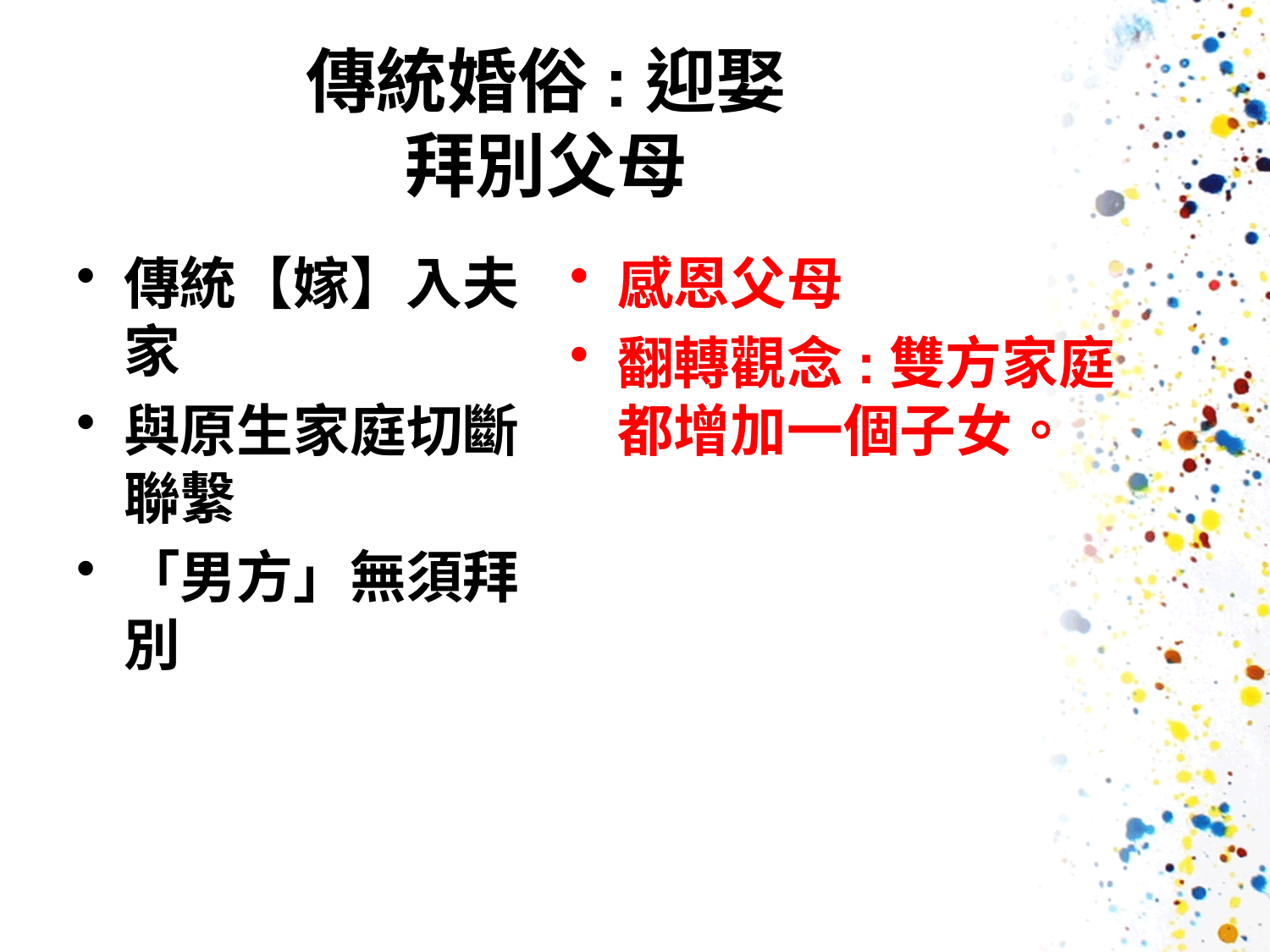

# 傳統婚俗:迎娶 拜別父母
傳統【嫁】入夫家
與原生家庭切斷聯繫
「男方」無須拜別

感恩父母
翻轉觀念:雙方家庭都增加一個子女。